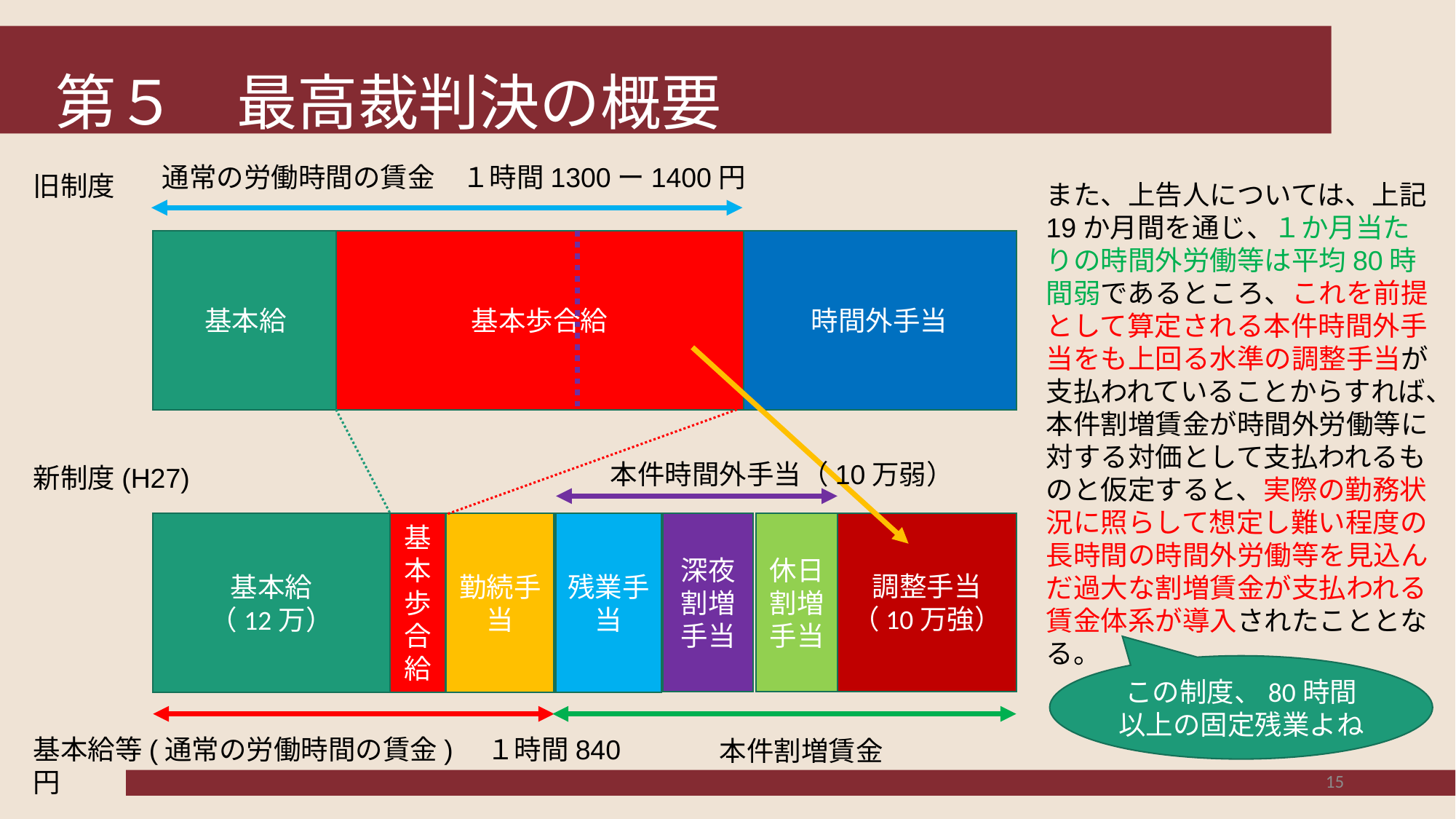

# 第５　最高裁判決の概要
通常の労働時間の賃金　１時間1300ー1400円
旧制度
また、上告人については、上記19か月間を通じ、１か月当たりの時間外労働等は平均80時間弱であるところ、これを前提として算定される本件時間外手当をも上回る水準の調整手当が支払われていることからすれば、本件割増賃金が時間外労働等に対する対価として支払われるものと仮定すると、実際の勤務状況に照らして想定し難い程度の長時間の時間外労働等を見込んだ過大な割増賃金が支払われる賃金体系が導入されたこととなる。
基本給
基本歩合給
時間外手当
本件時間外手当（10万弱）
新制度(H27)
深夜割増手当
休日割増手当
調整手当（10万強）
基本給
（12万）
基本歩合給
勤続手当
残業手当
この制度、80時間以上の固定残業よね
基本給等(通常の労働時間の賃金)　１時間840円
本件割増賃金
15